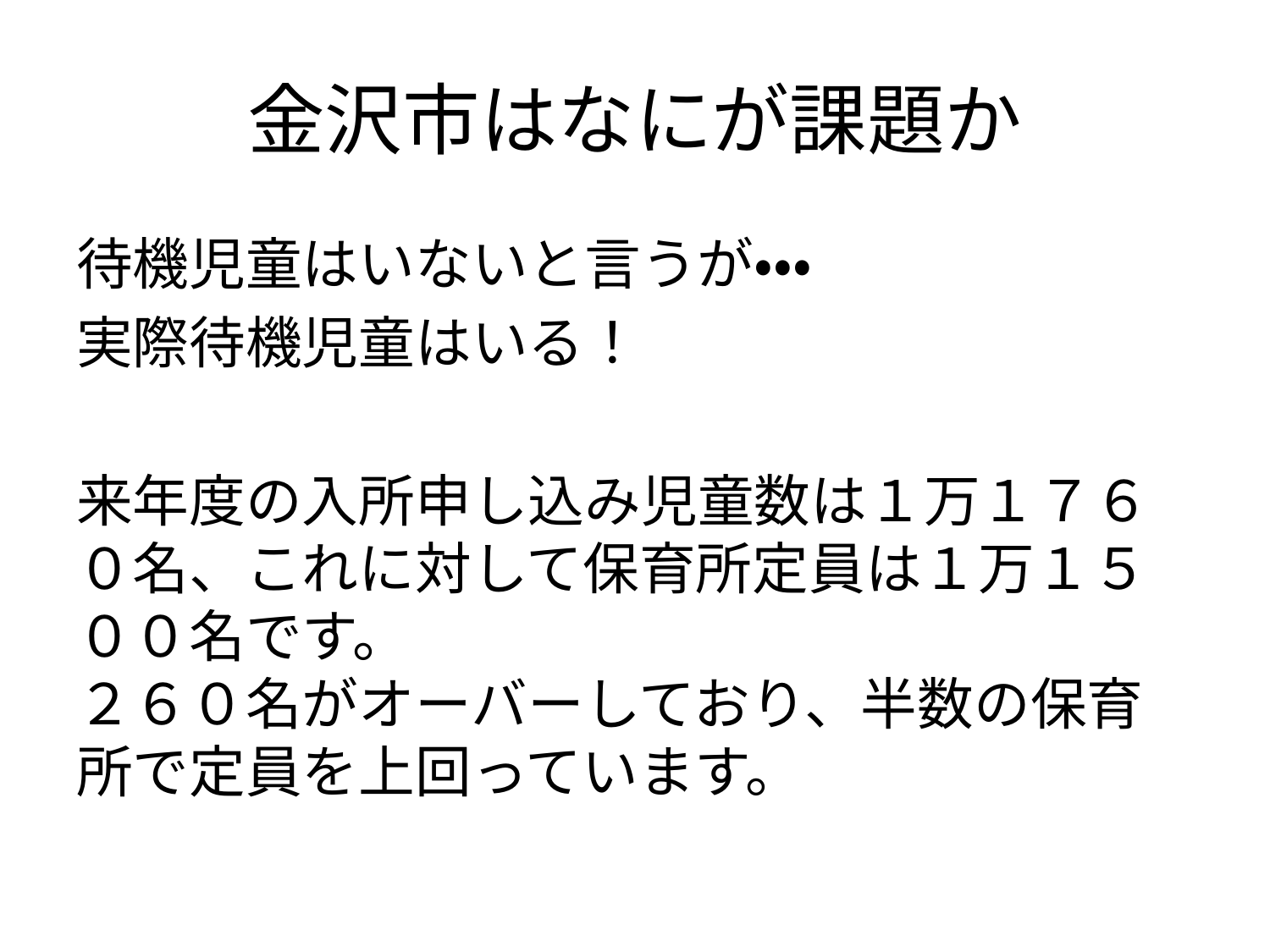

# 金沢市はなにが課題か
待機児童はいないと言うが・・・
実際待機児童はいる！

来年度の入所申し込み児童数は１万１７６０名、これに対して保育所定員は１万１５００名です。
２６０名がオーバーしており、半数の保育所で定員を上回っています。